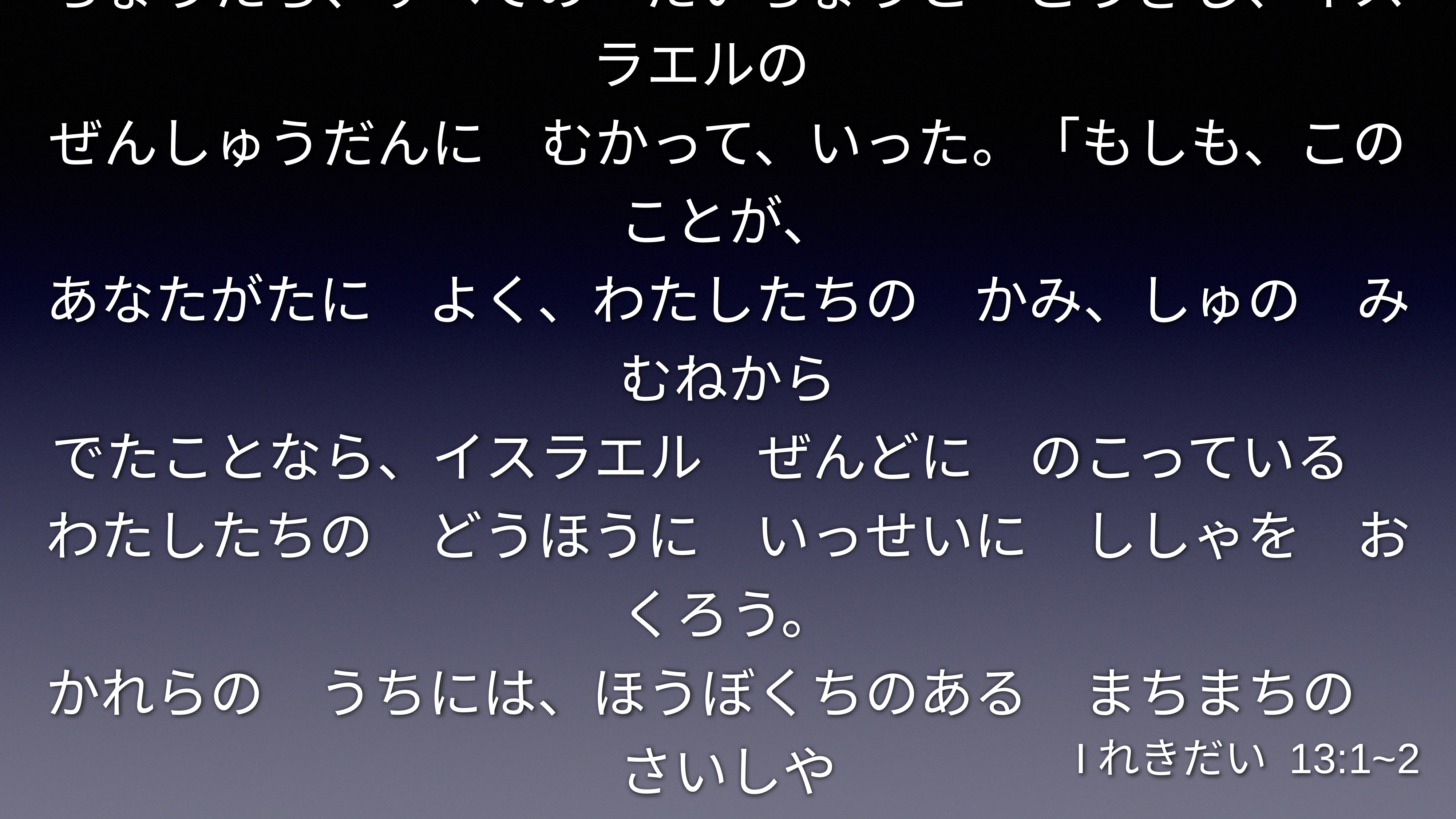

ここに、ダビデは　せんにんたいの　ちょう、ひゃくにんたいの
ちょうたち、すべての　たいちょうと　ごうぎし、イスラエルの
ぜんしゅうだんに　むかって、いった。「もしも、このことが、
あなたがたに　よく、わたしたちの　かみ、しゅの　みむねから
でたことなら、イスラエル　ぜんどに　のこっている
わたしたちの　どうほうに　いっせいに　ししゃを　おくろう。
かれらの　うちには、ほうぼくちのある　まちまちの　さいしや
　レビびとも　いる。かれらを　わたしたちの　もとに
あつめよう。
Iれきだい 13:1~2